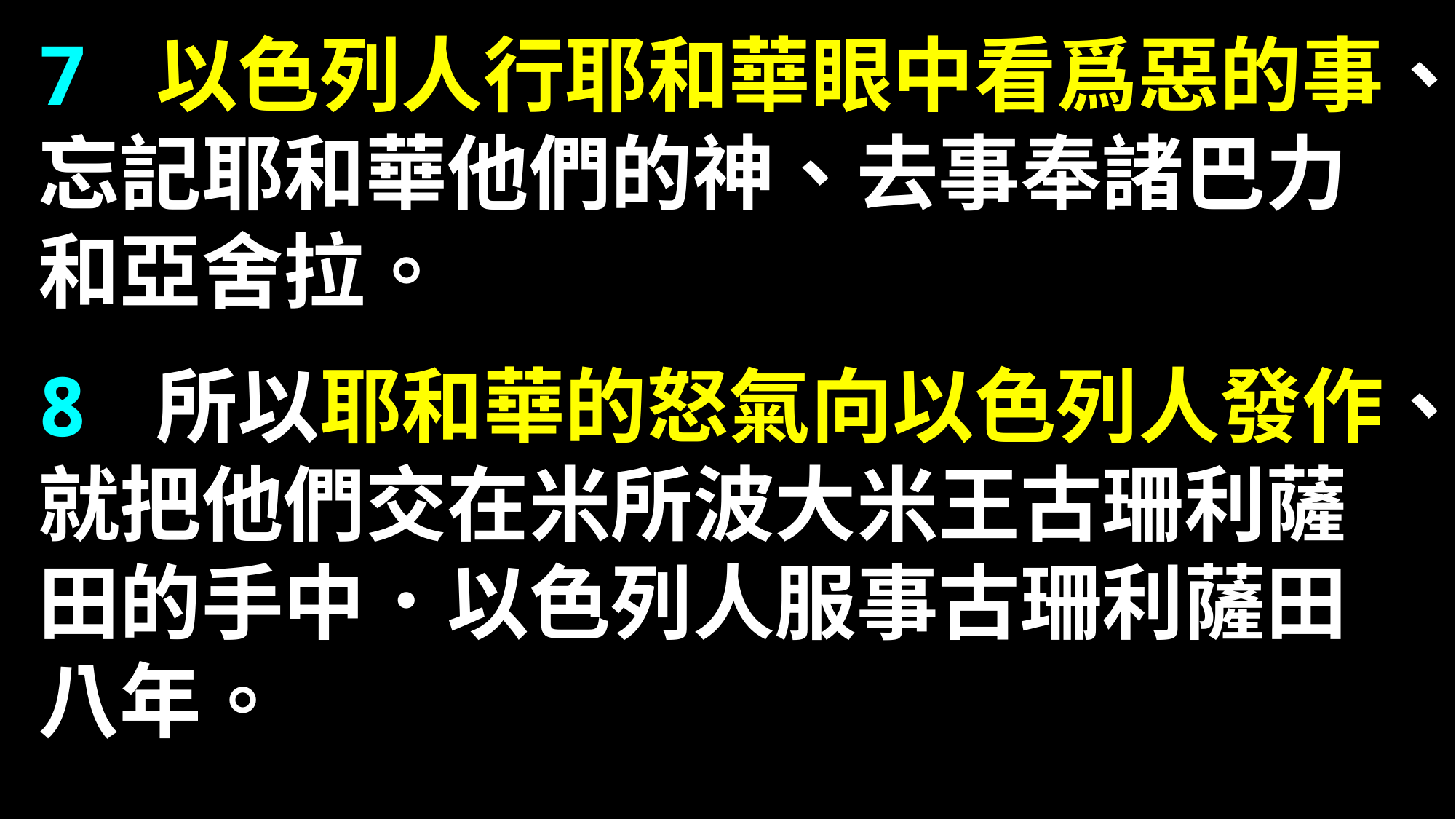

7 以色列人行耶和華眼中看爲惡的事、忘記耶和華他們的神、去事奉諸巴力和亞舍拉。
8 所以耶和華的怒氣向以色列人發作、就把他們交在米所波大米王古珊利薩田的手中．以色列人服事古珊利薩田八年。